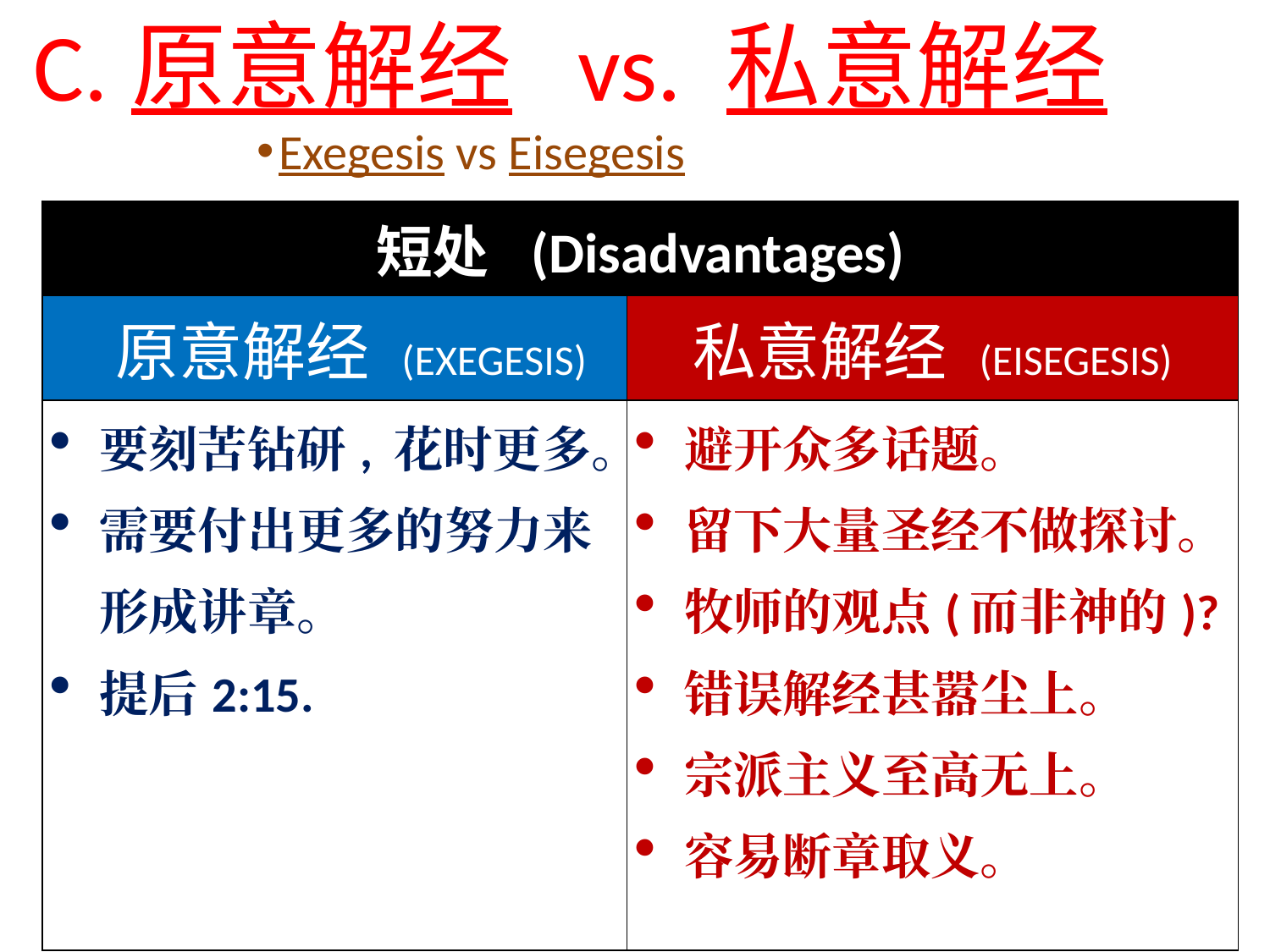

C.原意解经  vs. 私意解经
Exegesis vs Eisegesis

| 短处 (Disadvantages) |  |
| --- | --- |
| 原意解经 (EXEGESIS) | 私意解经 (EISEGESIS) |
| 要刻苦钻研, 花时更多。 需要付出更多的努力来形成讲章。 提后2:15. | 避开众多话题。 留下大量圣经不做探讨。 牧师的观点(而非神的)? 错误解经甚嚣尘上。 宗派主义至高无上。 容易断章取义。 |